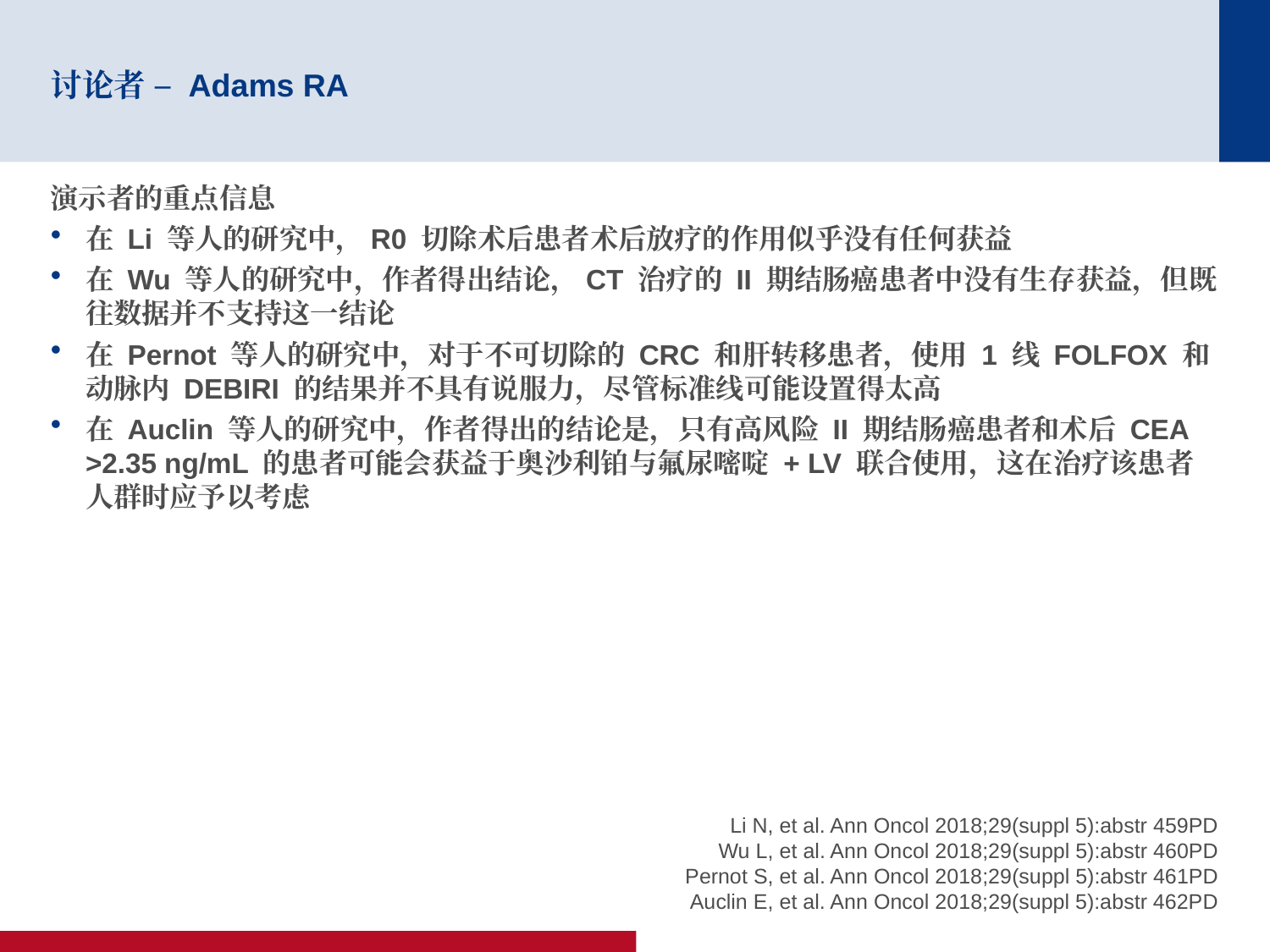

# 讨论者 – Adams RA
演示者的重点信息
在 Li 等人的研究中，R0 切除术后患者术后放疗的作用似乎没有任何获益
在 Wu 等人的研究中，作者得出结论，CT 治疗的 II 期结肠癌患者中没有生存获益，但既往数据并不支持这一结论
在 Pernot 等人的研究中，对于不可切除的 CRC 和肝转移患者，使用 1 线 FOLFOX 和动脉内 DEBIRI 的结果并不具有说服力，尽管标准线可能设置得太高
在 Auclin 等人的研究中，作者得出的结论是，只有高风险 II 期结肠癌患者和术后 CEA >2.35 ng/mL 的患者可能会获益于奥沙利铂与氟尿嘧啶 + LV 联合使用，这在治疗该患者人群时应予以考虑
Li N, et al. Ann Oncol 2018;29(suppl 5):abstr 459PD
Wu L, et al. Ann Oncol 2018;29(suppl 5):abstr 460PD
Pernot S, et al. Ann Oncol 2018;29(suppl 5):abstr 461PD
Auclin E, et al. Ann Oncol 2018;29(suppl 5):abstr 462PD